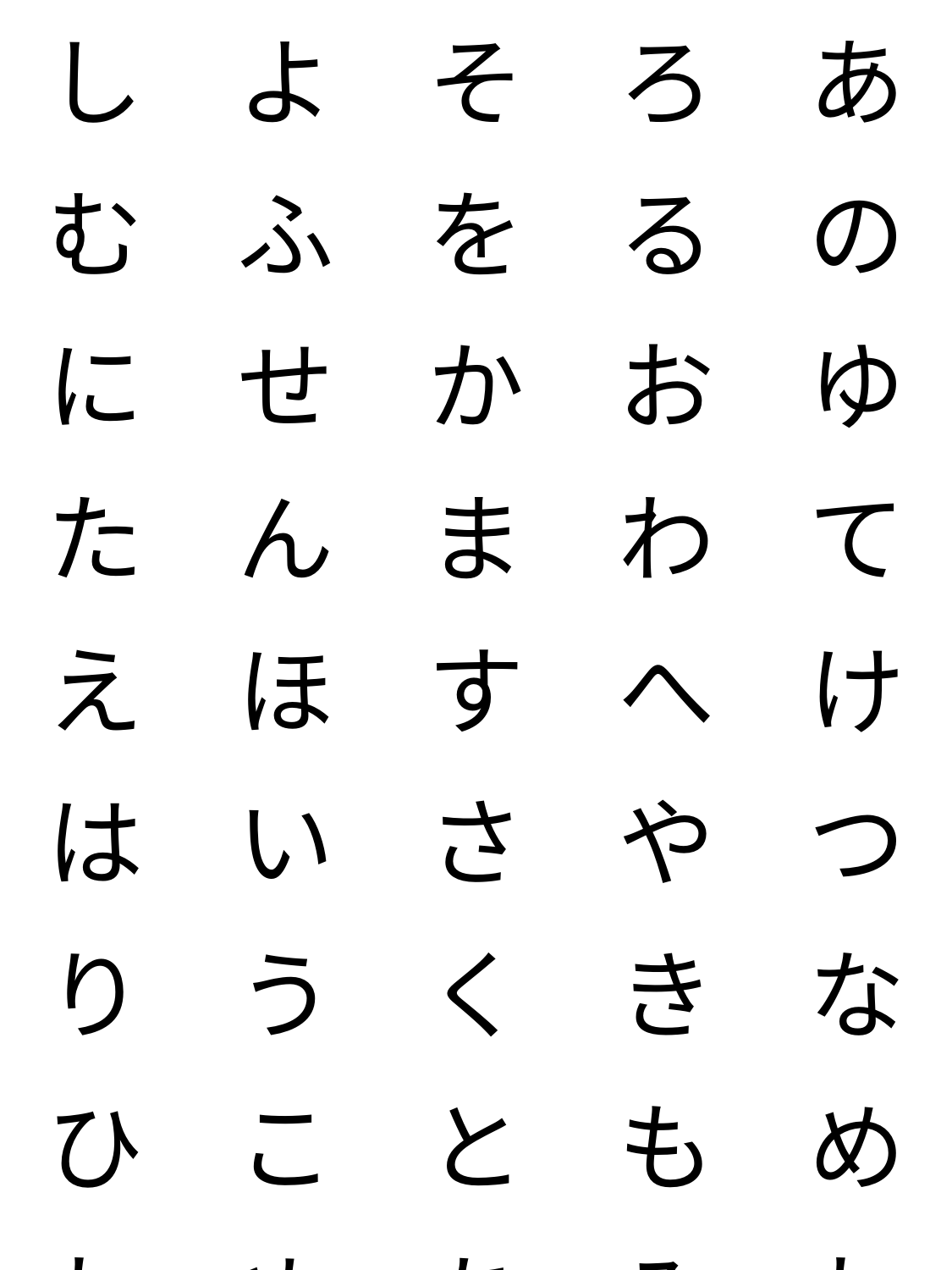

| し | よ | そ | ろ | あ |
| --- | --- | --- | --- | --- |
| む | ふ | を | る | の |
| に | せ | か | お | ゆ |
| た | ん | ま | わ | て |
| え | ほ | す | へ | け |
| は | い | さ | や | つ |
| り | う | く | き | な |
| ひ | こ | と | も | め |
| ね | ぬ | ち | み | れ |